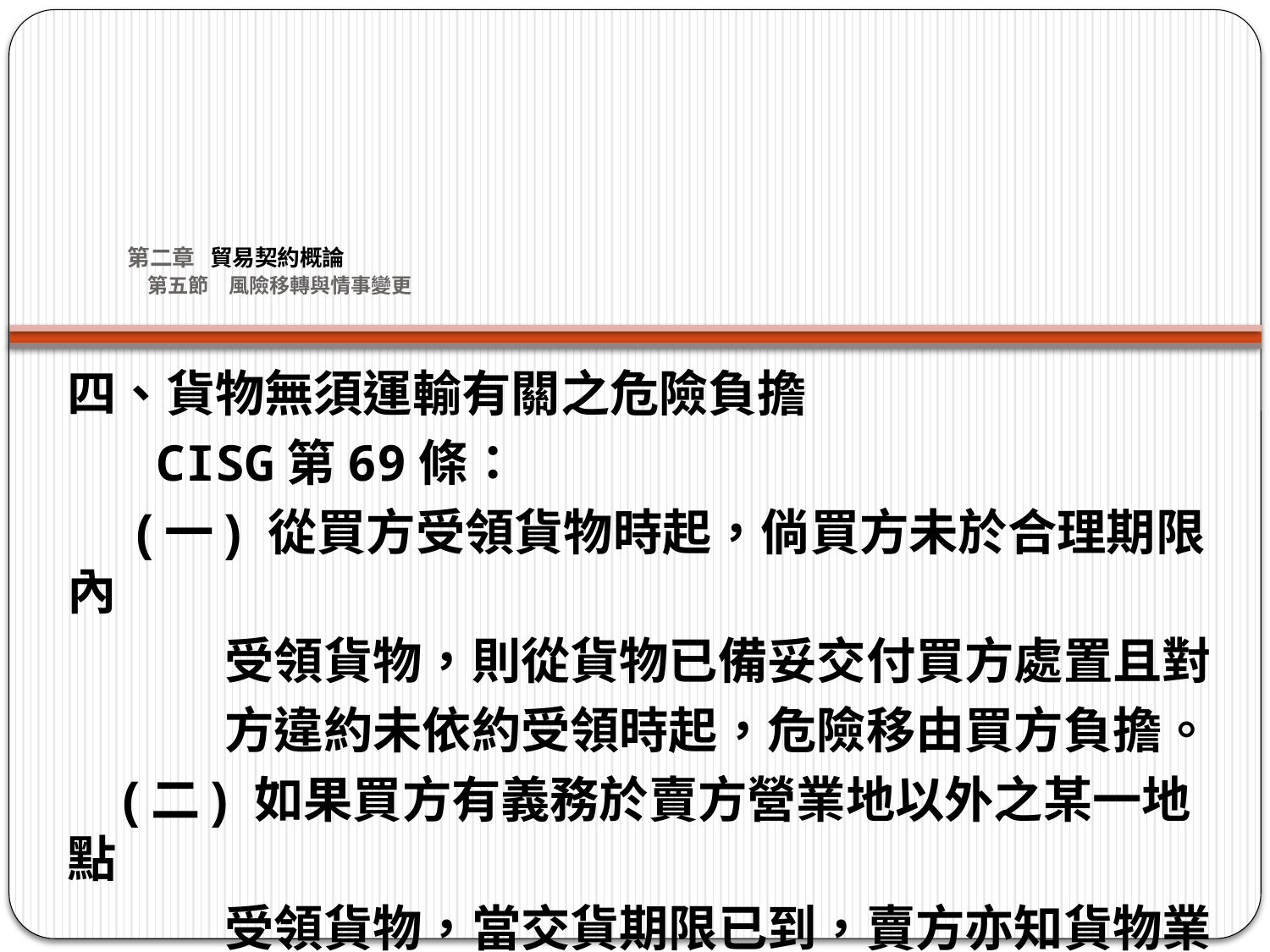

# 第二章   貿易契約概論 第五節　風險移轉與情事變更
四、貨物無須運輸有關之危險負擔
   CISG第69條：
     (一) 從買方受領貨物時起，倘買方未於合理期限內
             受領貨物，則從貨物已備妥交付買方處置且對
             方違約未依約受領時起，危險移由買方負擔。
    (二) 如果買方有義務於賣方營業地以外之某一地點
             受領貨物，當交貨期限已到，賣方亦知貨物業
             已在該地點交予其處置時危險負擔方始移轉。